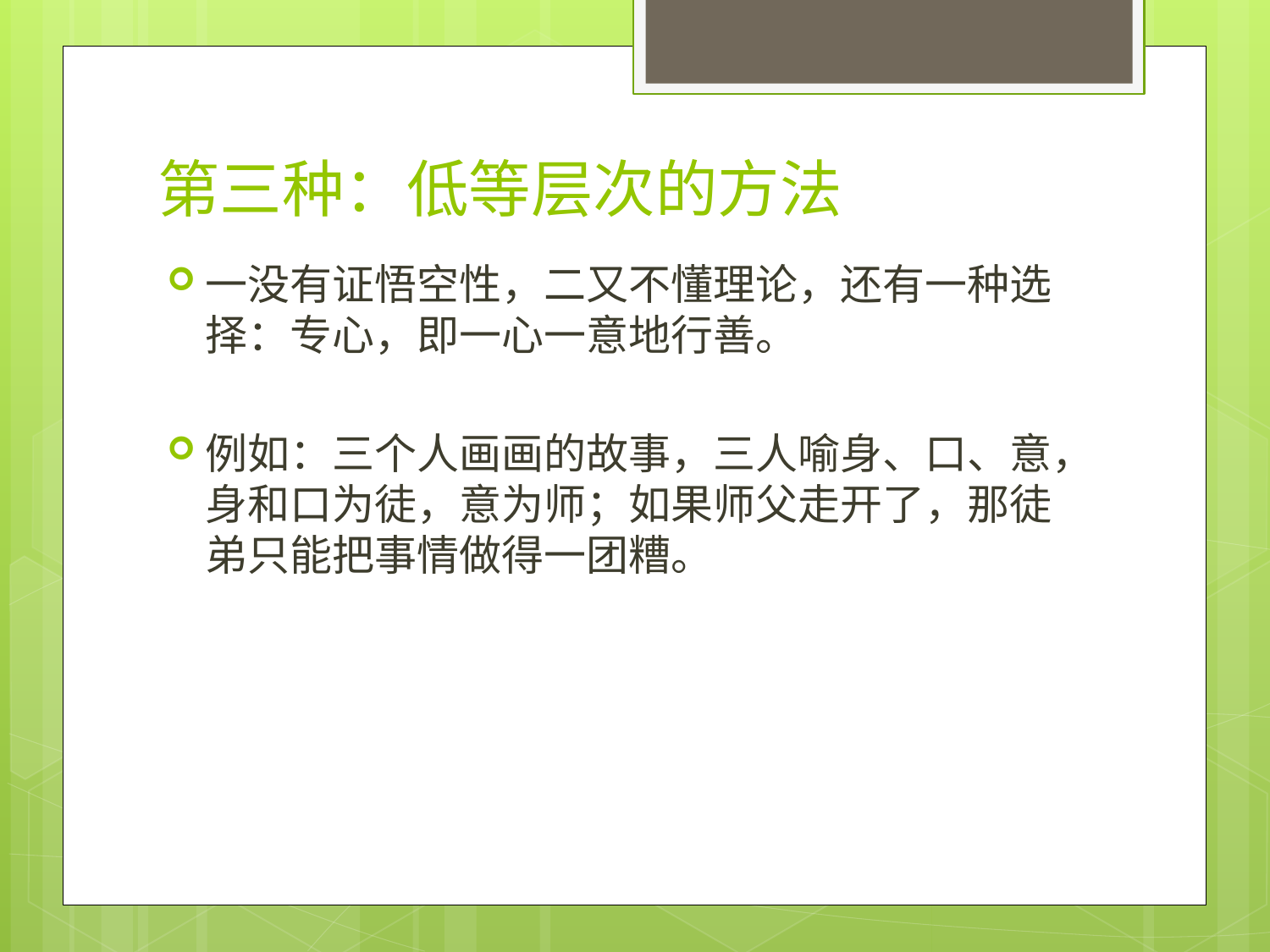

# 第三种：低等层次的方法
一没有证悟空性，二又不懂理论，还有一种选择：专心，即一心一意地行善。

例如：三个人画画的故事，三人喻身、口、意，身和口为徒，意为师；如果师父走开了，那徒弟只能把事情做得一团糟。